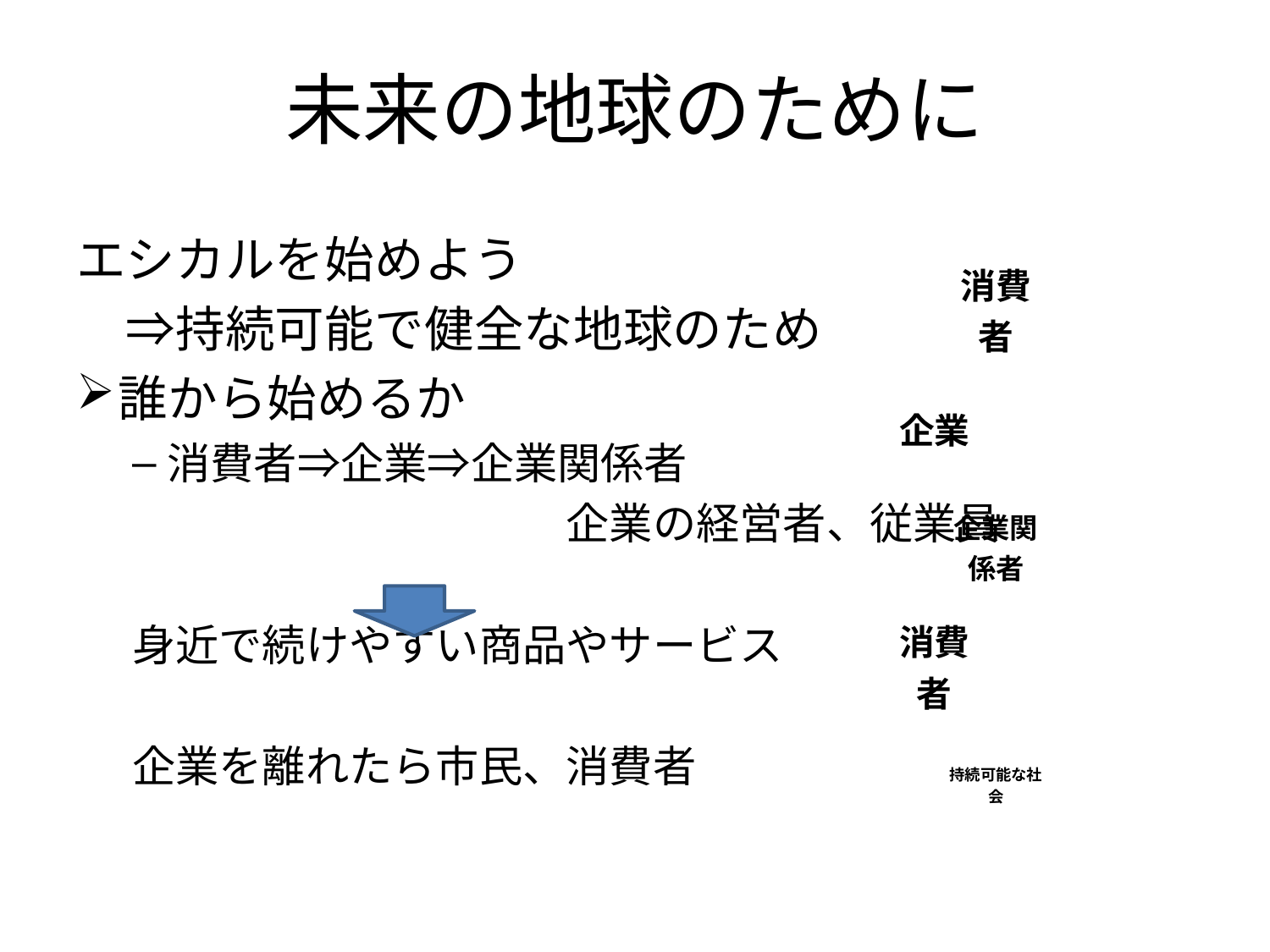

# 未来の地球のために
消費者
企業
企業関係者
持続可能な社会
消費者
エシカルを始めよう
　⇒持続可能で健全な地球のため
誰から始めるか
消費者⇒企業⇒企業関係者
　　　　　　　　　　企業の経営者、従業員

身近で続けやすい商品やサービス

企業を離れたら市民、消費者